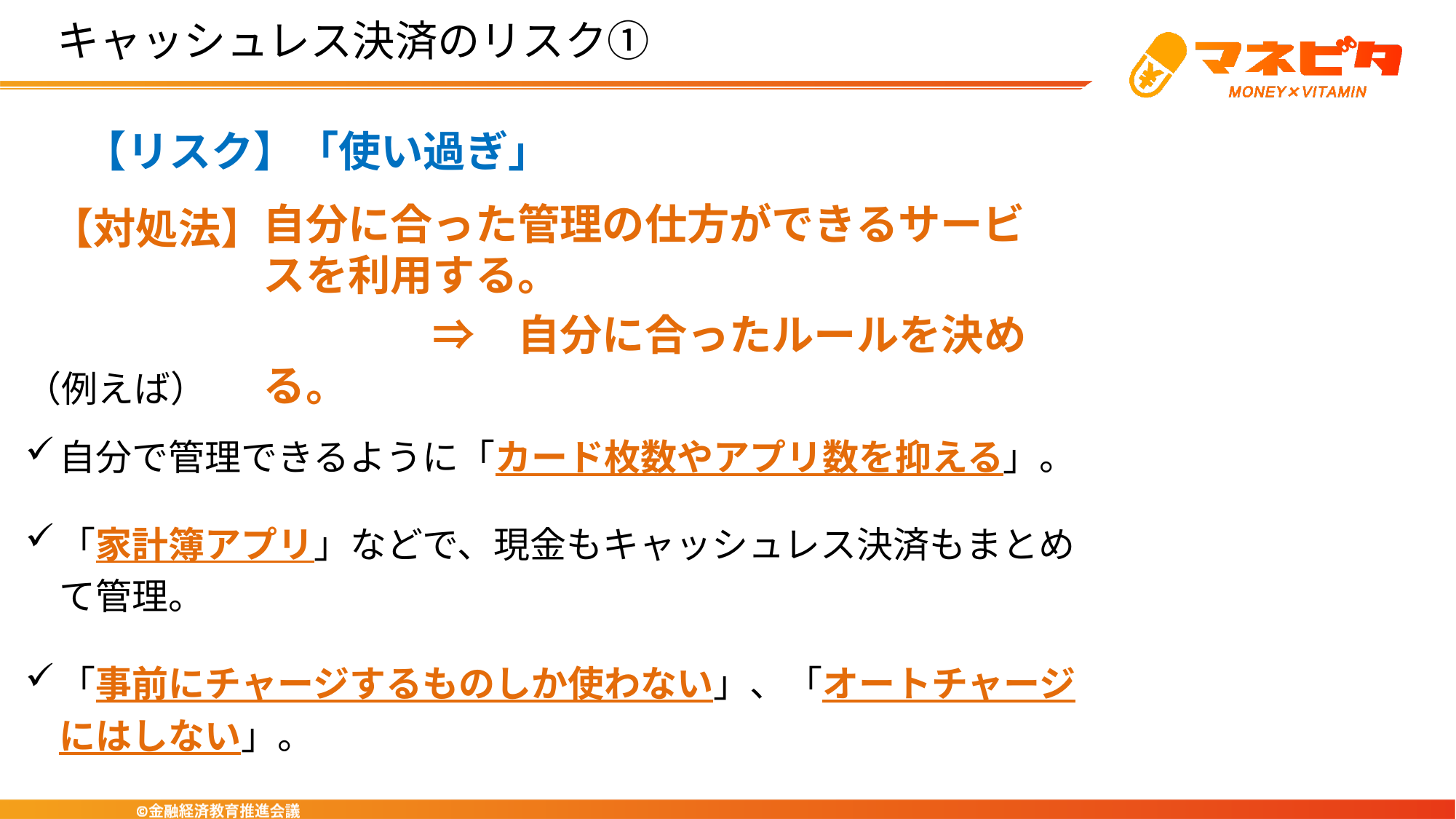

キャッシュレス決済のリスク①
【リスク】「使い過ぎ」

（例えば）
自分で管理できるように「カード枚数やアプリ数を抑える」。
「家計簿アプリ」などで、現金もキャッシュレス決済もまとめて管理。
「事前にチャージするものしか使わない」、「オートチャージにはしない」。
　　　　　　⇒そのうえで、利用する際は「計画的」に！
【対処法】
自分に合った管理の仕方ができるサービスを利用する。
　　　　⇒　自分に合ったルールを決める。